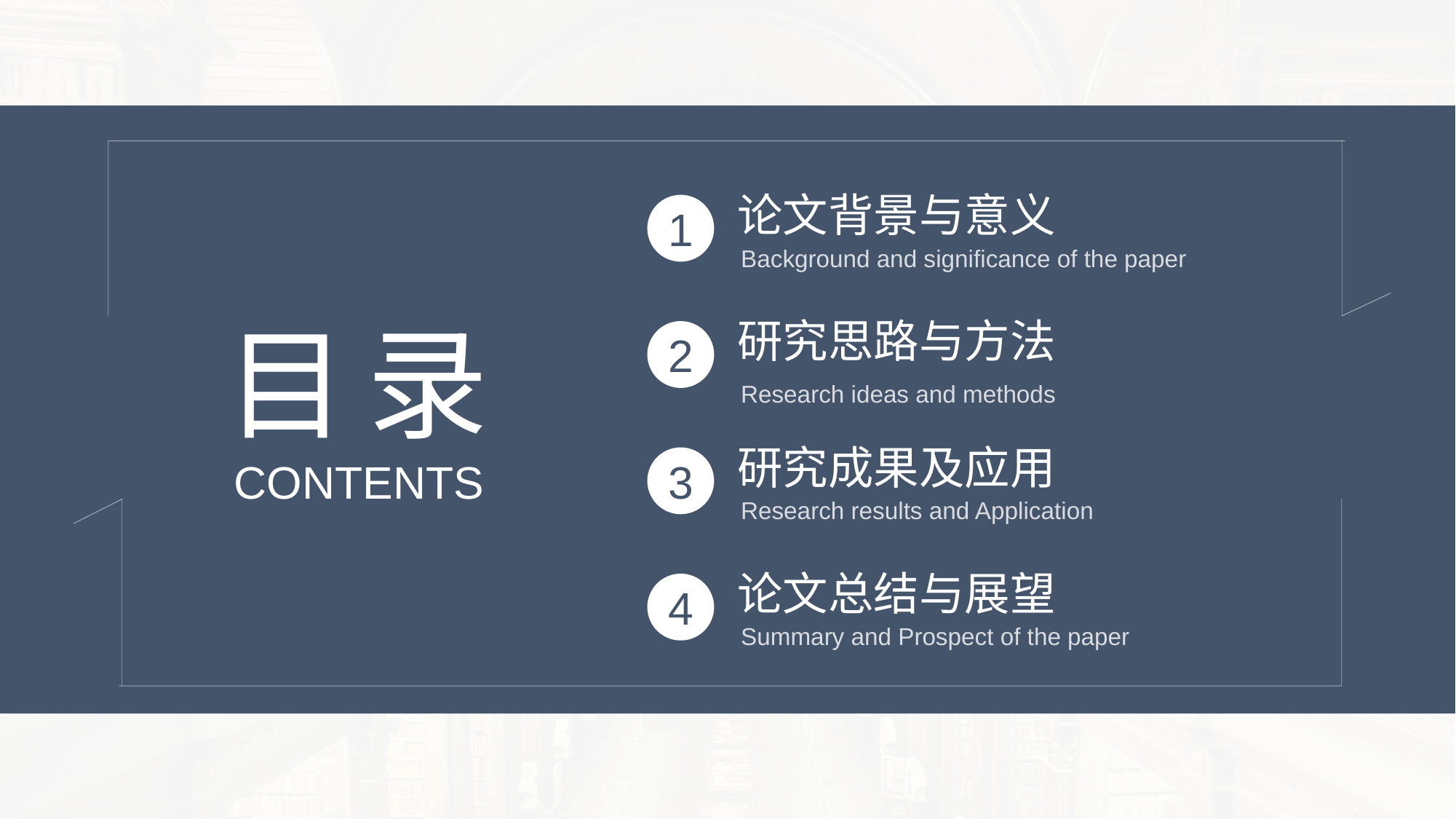

论文背景与意义
1
Background and significance of the paper
目
录
研究思路与方法
2
Research ideas and methods
研究成果及应用
3
CONTENTS
Research results and Application
论文总结与展望
4
Summary and Prospect of the paper